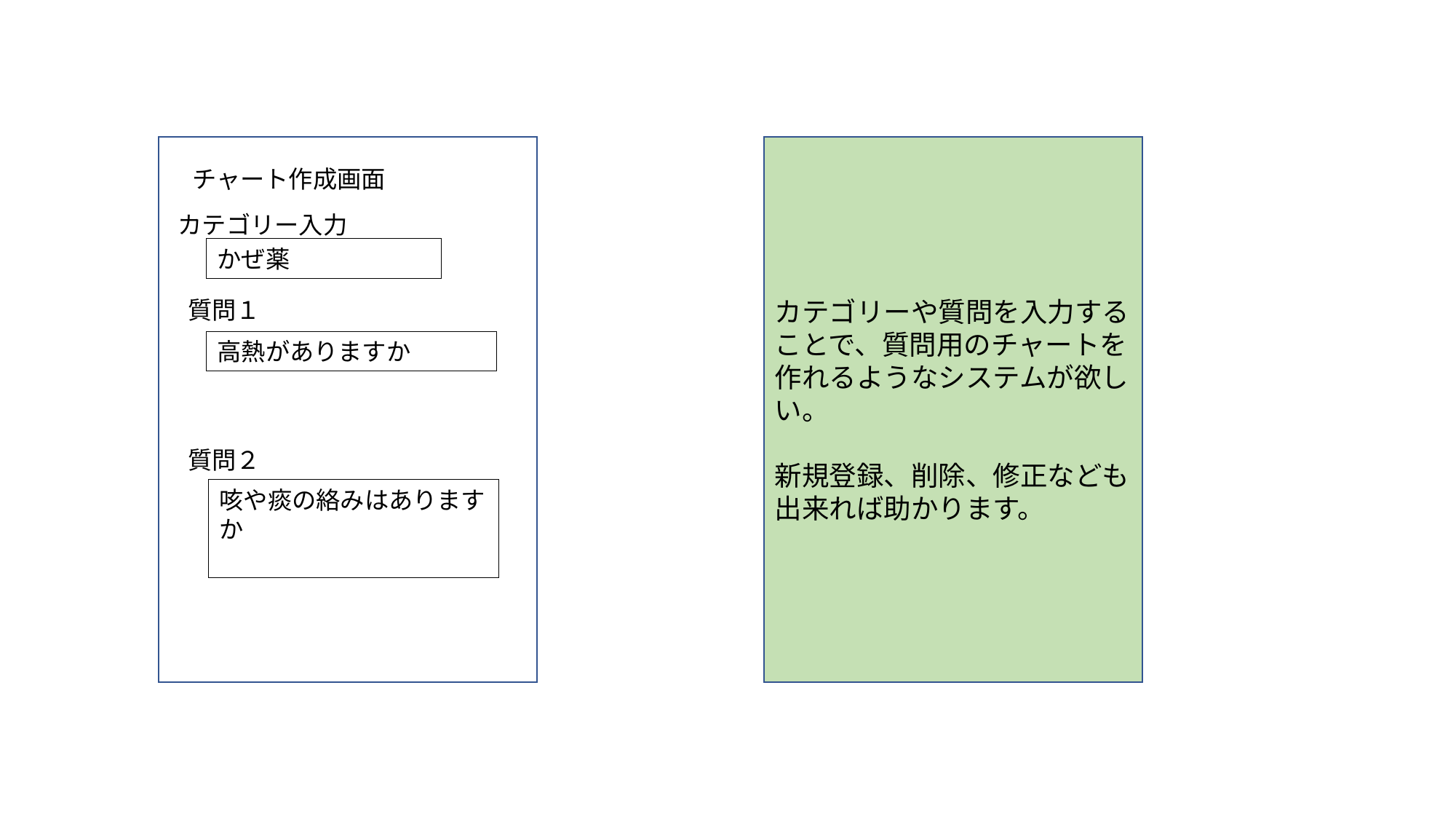

カテゴリーや質問を入力することで、質問用のチャートを作れるようなシステムが欲しい。

新規登録、削除、修正なども出来れば助かります。
チャート作成画面
カテゴリー入力
かぜ薬
質問１
高熱がありますか
質問２
咳や痰の絡みはありますか